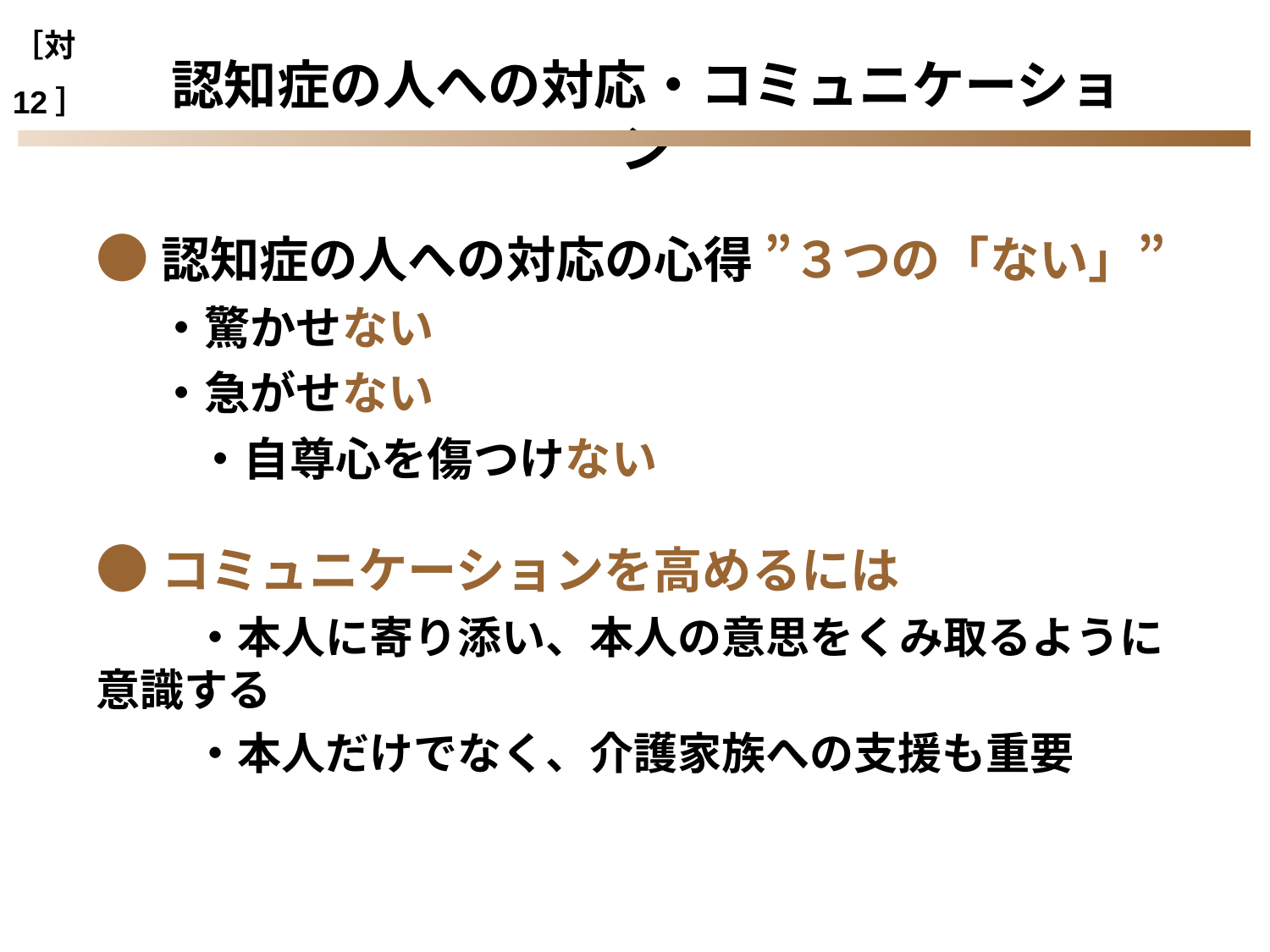

［対12］
認知症の人への対応・コミュニケーション

●認知症の人への対応の心得 ”３つの「ない」”
     ・驚かせない
     ・急がせない
　　 ・自尊心を傷つけない

●コミュニケーションを高めるには
　　 ・本人に寄り添い、本人の意思をくみ取るように意識する
　 　・本人だけでなく、介護家族への支援も重要